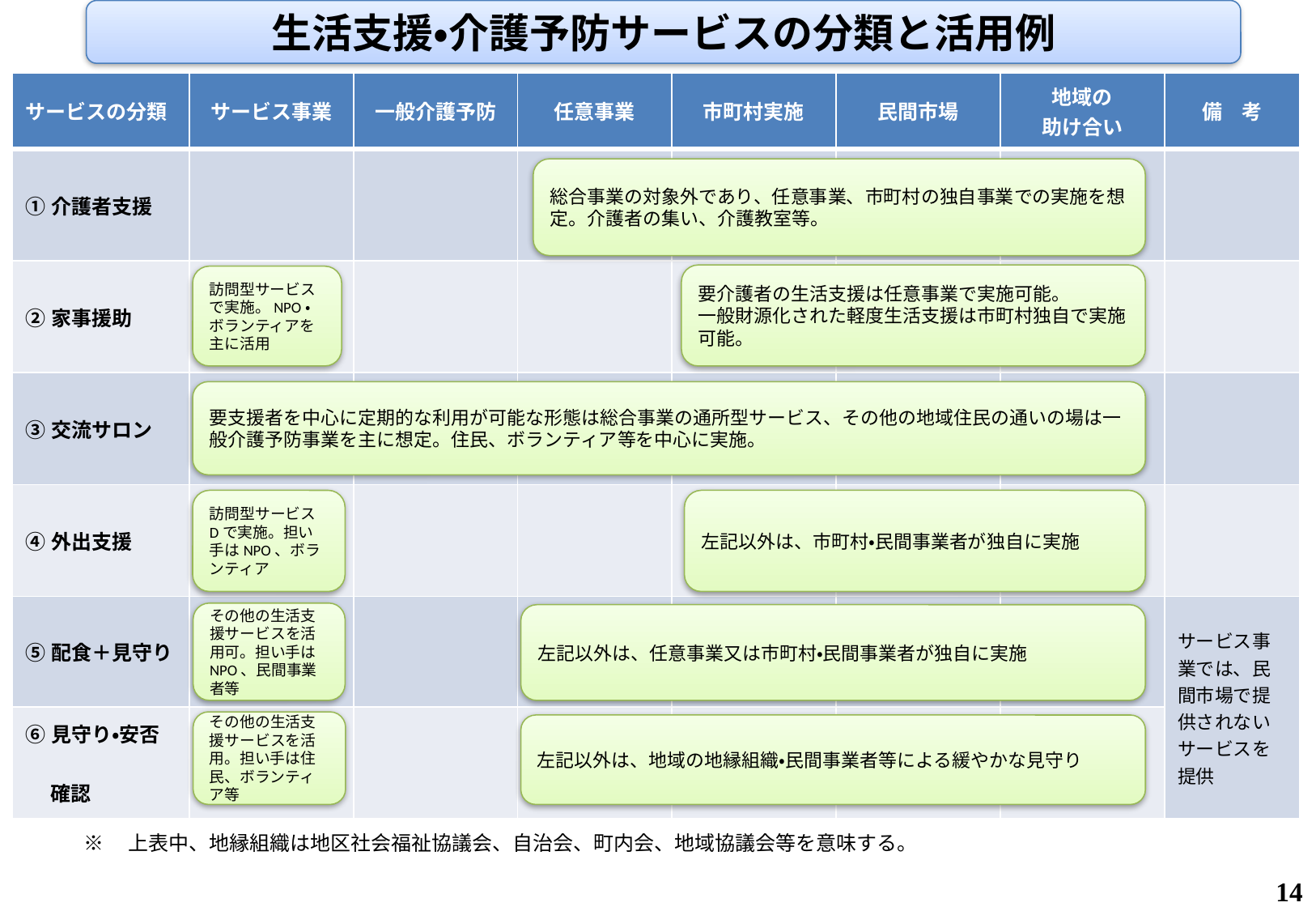

生活支援・介護予防サービスの分類と活用例
| サービスの分類 | サービス事業 | 一般介護予防 | 任意事業 | 市町村実施 | 民間市場 | 地域の 助け合い | 備　考 |
| --- | --- | --- | --- | --- | --- | --- | --- |
| ①介護者支援 |  |  |  |  |  |  |  |
| ②家事援助 |  |  |  |  |  |  |  |
| ③交流サロン |  |  |  |  |  |  |  |
| ④外出支援 |  |  |  |  |  |  |  |
| ⑤配食＋見守り |  |  |  |  |  |  | サービス事業では、民間市場で提供されないサービスを提供 |
| ⑥見守り・安否　　 　 確認 |  |  |  |  |  |  |  |
総合事業の対象外であり、任意事業、市町村の独自事業での実施を想定。介護者の集い、介護教室等。
要介護者の生活支援は任意事業で実施可能。
一般財源化された軽度生活支援は市町村独自で実施可能。
訪問型サービスで実施。NPO・ボランティアを主に活用
要支援者を中心に定期的な利用が可能な形態は総合事業の通所型サービス、その他の地域住民の通いの場は一般介護予防事業を主に想定。住民、ボランティア等を中心に実施。
左記以外は、市町村・民間事業者が独自に実施
訪問型サービスDで実施。担い手はNPO、ボランティア
その他の生活支援サービスを活用可。担い手はNPO、民間事業者等
左記以外は、任意事業又は市町村・民間事業者が独自に実施
その他の生活支援サービスを活用。担い手は住民、ボランティア等
左記以外は、地域の地縁組織・民間事業者等による緩やかな見守り
※　上表中、地縁組織は地区社会福祉協議会、自治会、町内会、地域協議会等を意味する。
14